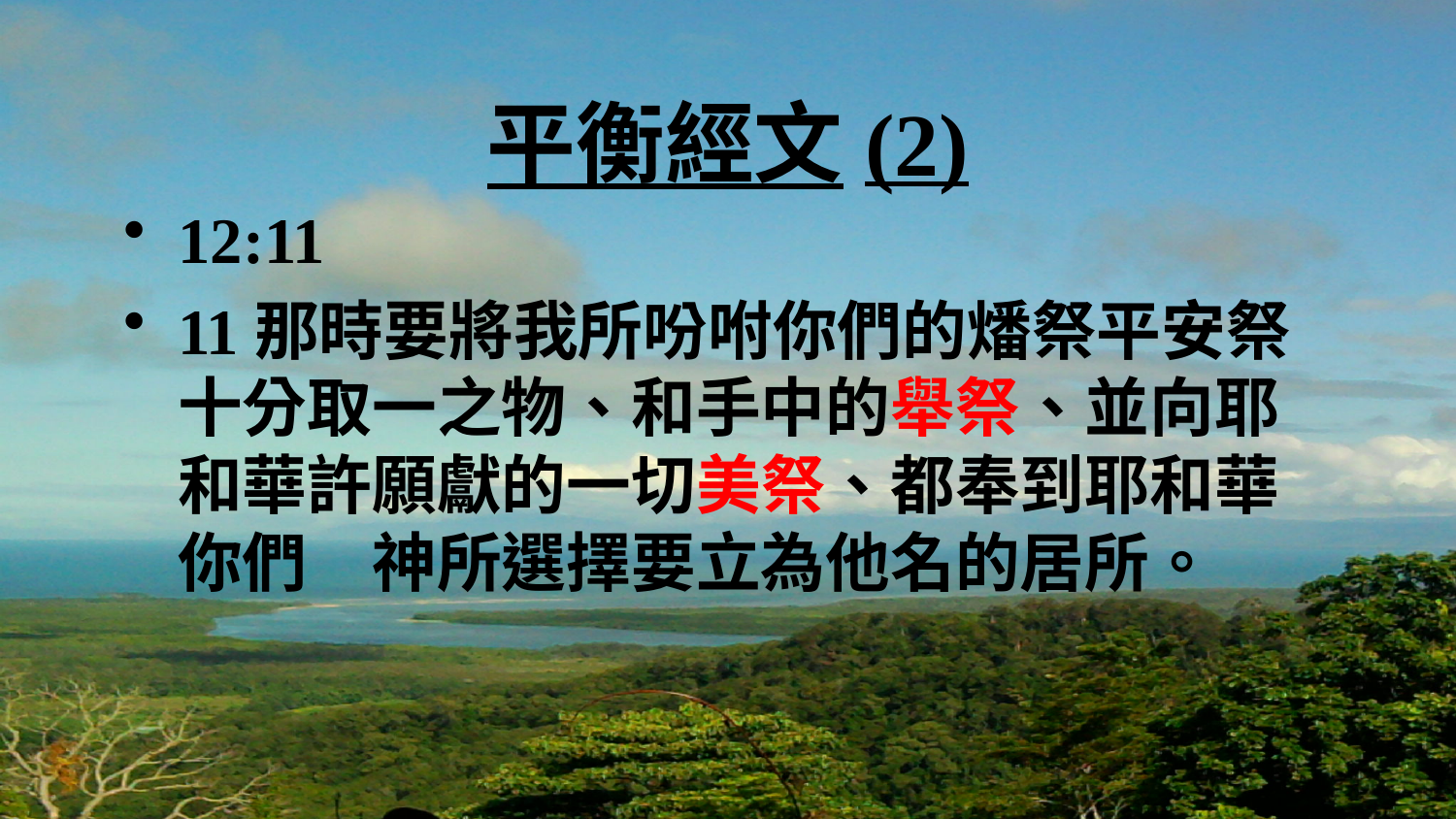

# 平衡經文(2)
12:11
11那時要將我所吩咐你們的燔祭平安祭十分取一之物、和手中的舉祭、並向耶和華許願獻的一切美祭、都奉到耶和華你們　神所選擇要立為他名的居所。